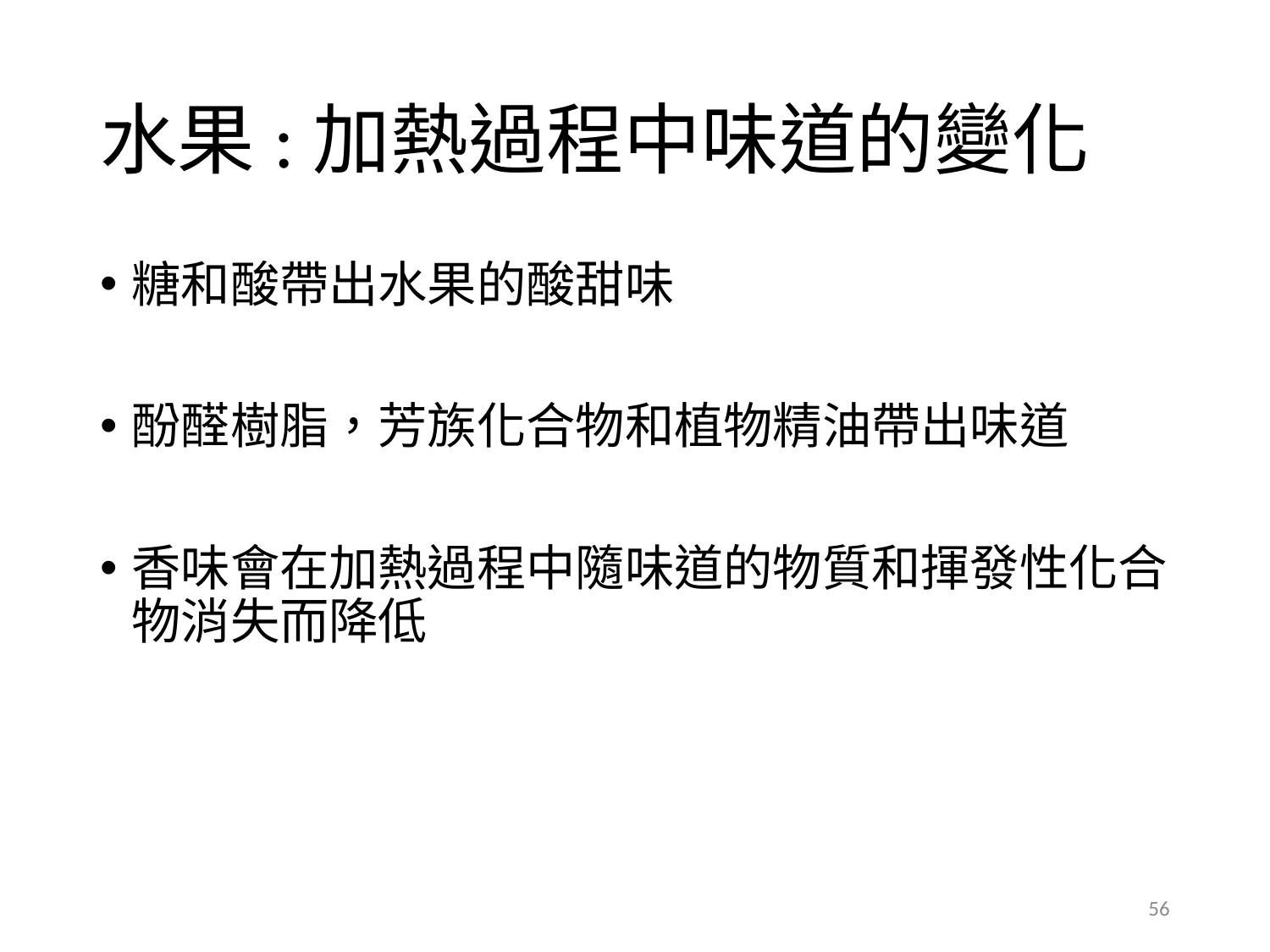

# 水果:加熱過程中味道的變化
糖和酸帶出水果的酸甜味

酚醛樹脂，芳族化合物和植物精油帶出味道

香味會在加熱過程中隨味道的物質和揮發性化合物消失而降低
56